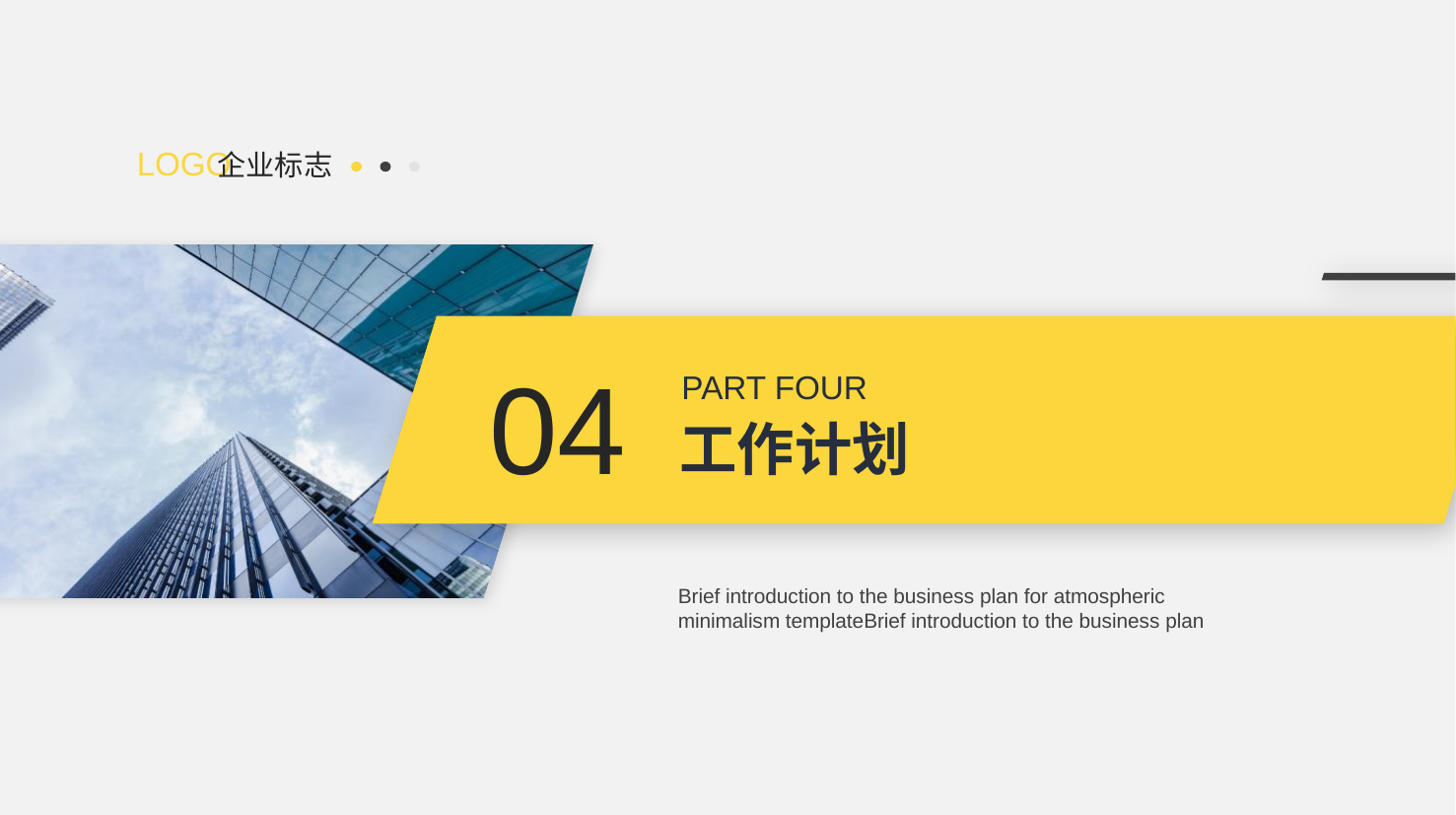

LOGO
企业标志

04
PART FOUR
工作计划
Brief introduction to the business plan for atmospheric minimalism templateBrief introduction to the business plan